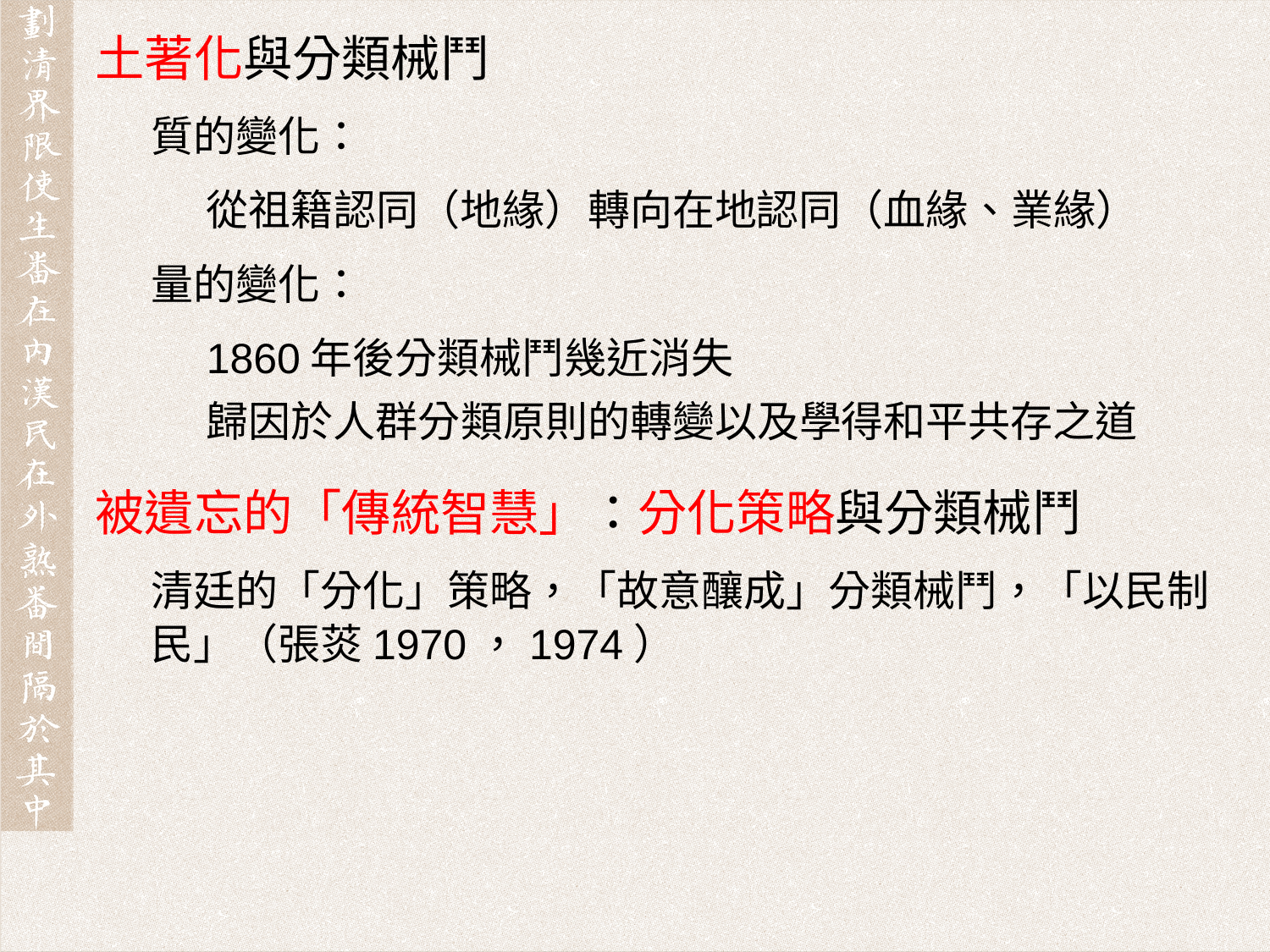

土著化與分類械鬥
質的變化：
從祖籍認同（地緣）轉向在地認同（血緣、業緣）
量的變化：
1860年後分類械鬥幾近消失
歸因於人群分類原則的轉變以及學得和平共存之道
被遺忘的「傳統智慧」：分化策略與分類械鬥
清廷的「分化」策略，「故意釀成」分類械鬥，「以民制民」（張菼1970，1974）